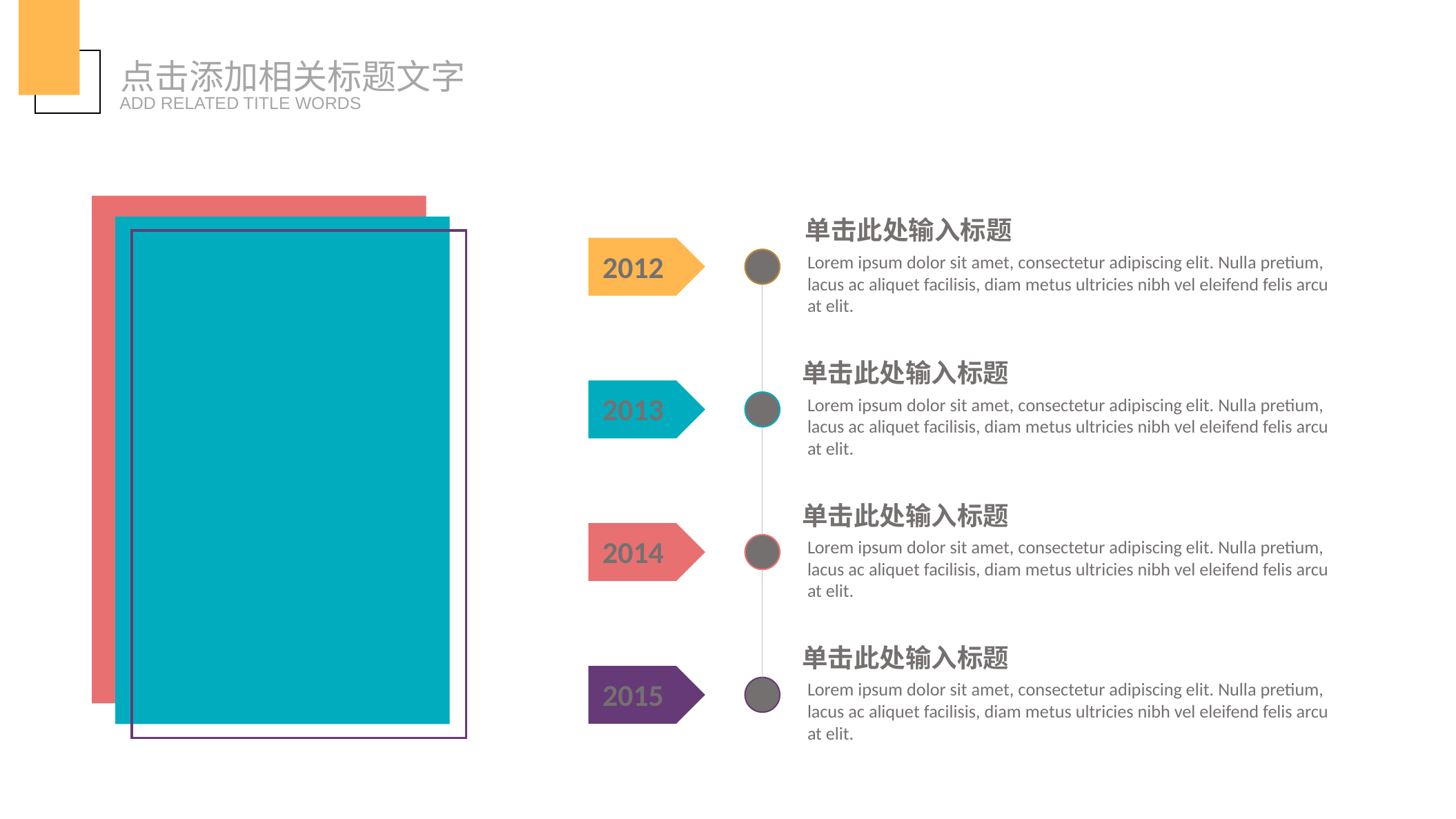

点击添加相关标题文字
ADD RELATED TITLE WORDS

单击此处输入标题
Lorem ipsum dolor sit amet, consectetur adipiscing elit. Nulla pretium, lacus ac aliquet facilisis, diam metus ultricies nibh vel eleifend felis arcu at elit.

2012

单击此处输入标题
Lorem ipsum dolor sit amet, consectetur adipiscing elit. Nulla pretium, lacus ac aliquet facilisis, diam metus ultricies nibh vel eleifend felis arcu at elit.

2013

单击此处输入标题
Lorem ipsum dolor sit amet, consectetur adipiscing elit. Nulla pretium, lacus ac aliquet facilisis, diam metus ultricies nibh vel eleifend felis arcu at elit.

2014

单击此处输入标题
Lorem ipsum dolor sit amet, consectetur adipiscing elit. Nulla pretium, lacus ac aliquet facilisis, diam metus ultricies nibh vel eleifend felis arcu at elit.

2015